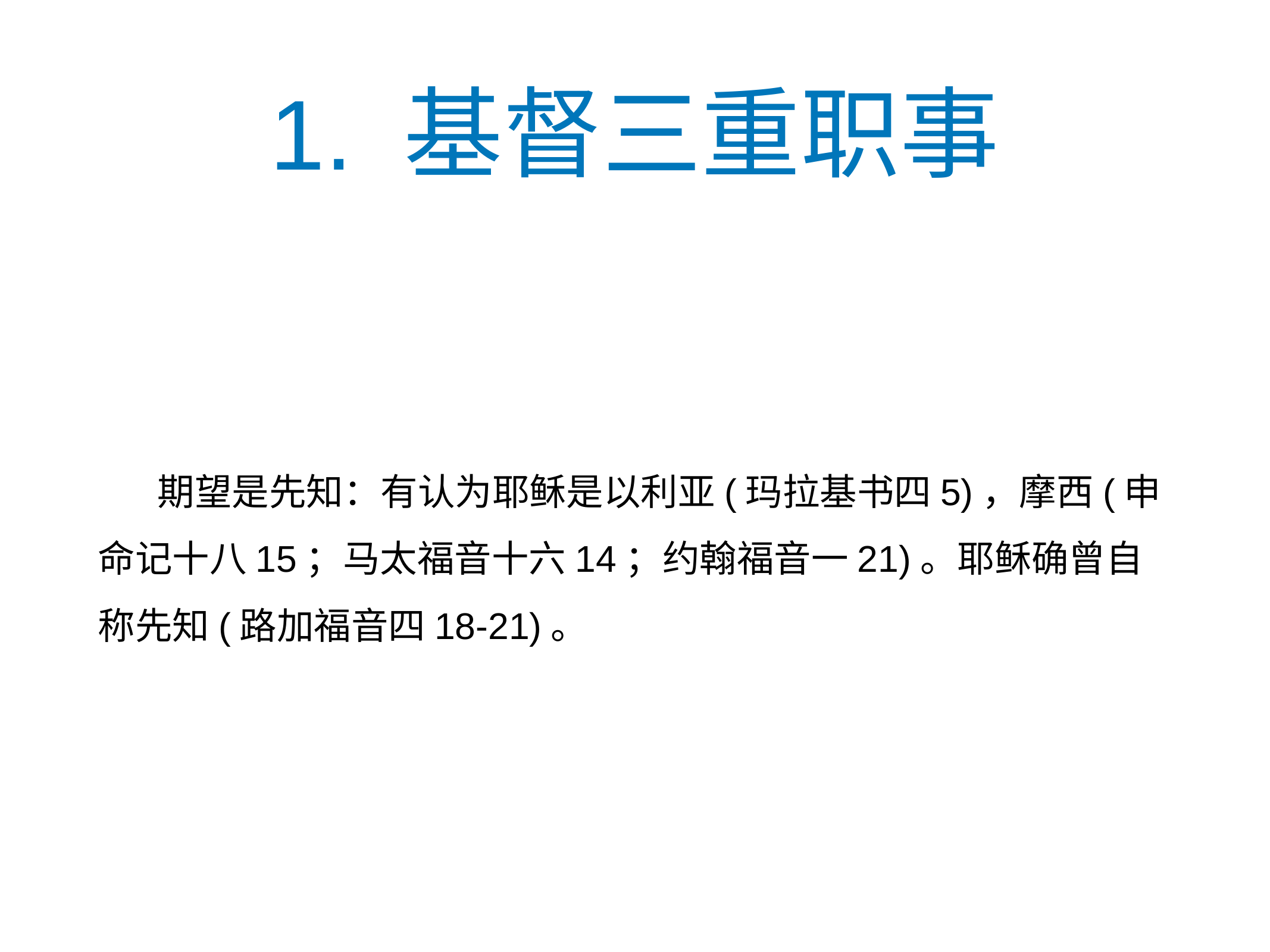

# 1. 基督三重职事
期望是先知：有认为耶稣是以利亚(玛拉基书四5)，摩西(申命记十八15；马太福音十六14；约翰福音一21)。耶稣确曾自称先知(路加福音四18-21)。